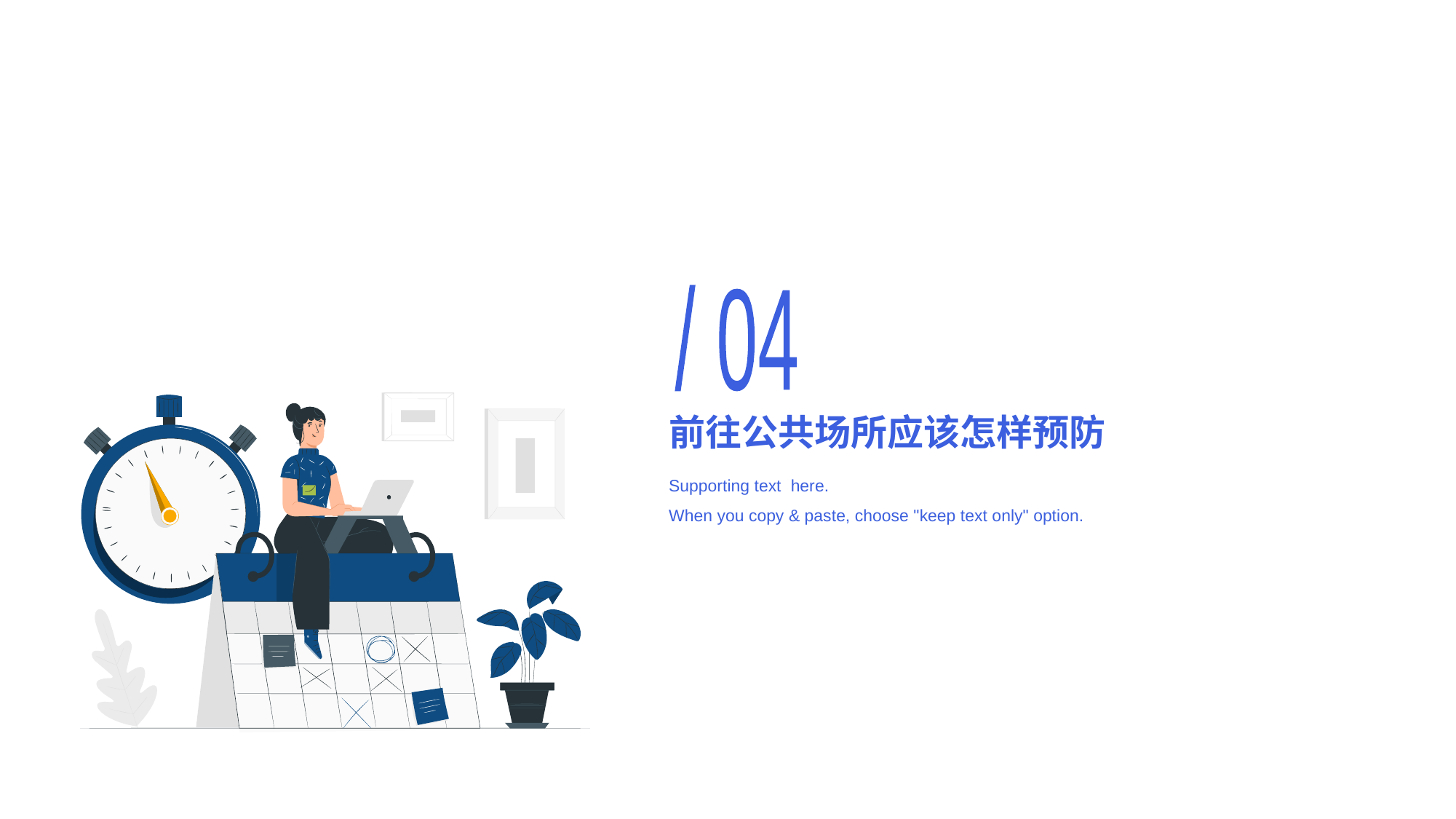

/ 04
# 前往公共场所应该怎样预防
Supporting text  here.
When you copy & paste, choose "keep text only" option.